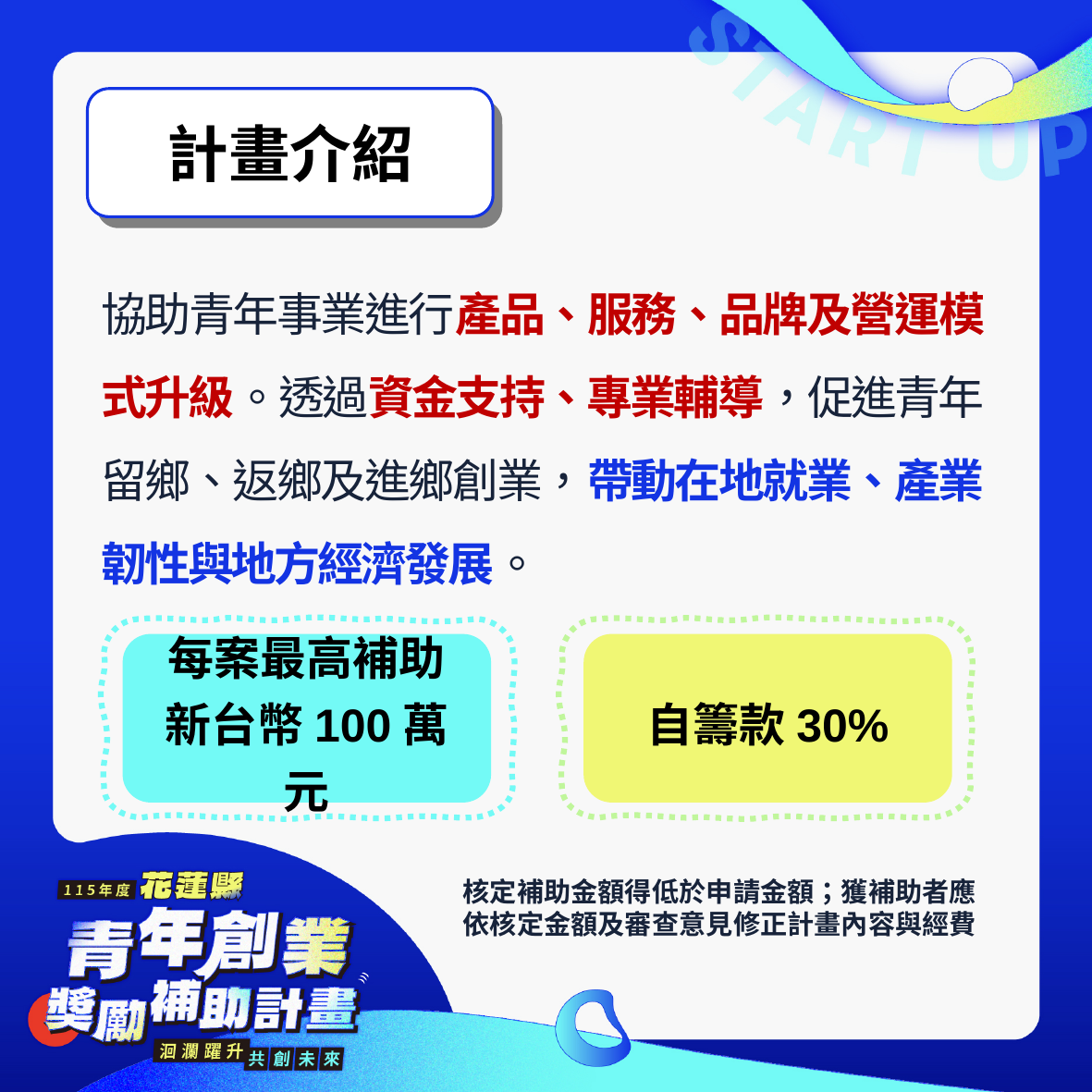

計畫介紹

協助青年事業進行產品、服務、品牌及營運模式升級。透過資金支持、專業輔導，促進青年留鄉、返鄉及進鄉創業，帶動在地就業、產業韌性與地方經濟發展。

每案最高補助
新台幣100萬元

自籌款30%
核定補助金額得低於申請金額；獲補助者應依核定金額及審查意見修正計畫內容與經費